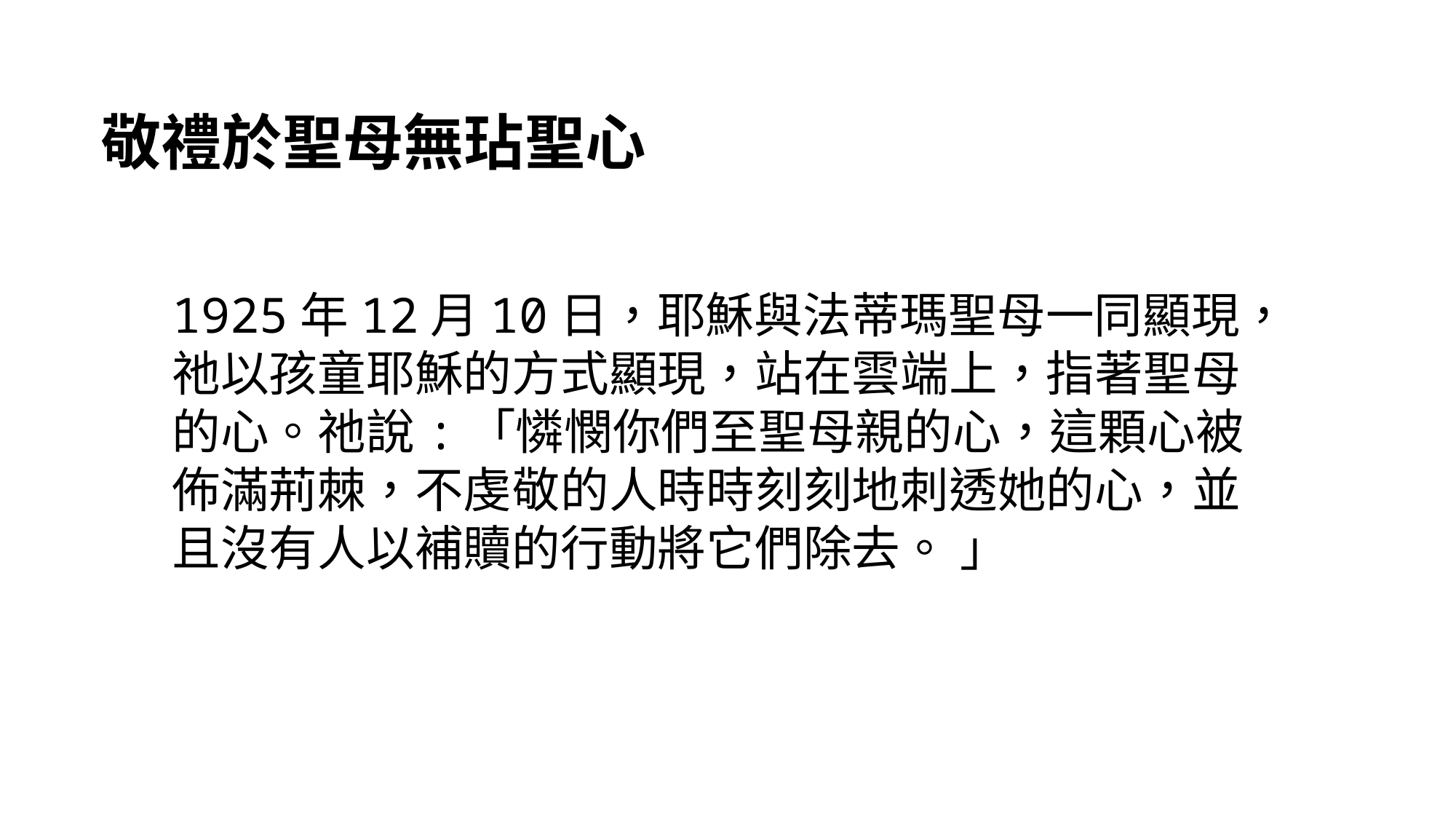

敬禮於聖母無玷聖心
1925年12月10日，耶穌與法蒂瑪聖母一同顯現，祂以孩童耶穌的方式顯現，站在雲端上，指著聖母的心。祂說:「憐憫你們至聖母親的心，這顆心被佈滿荊棘，不虔敬的人時時刻刻地刺透她的心，並且沒有人以補贖的行動將它們除去。 」